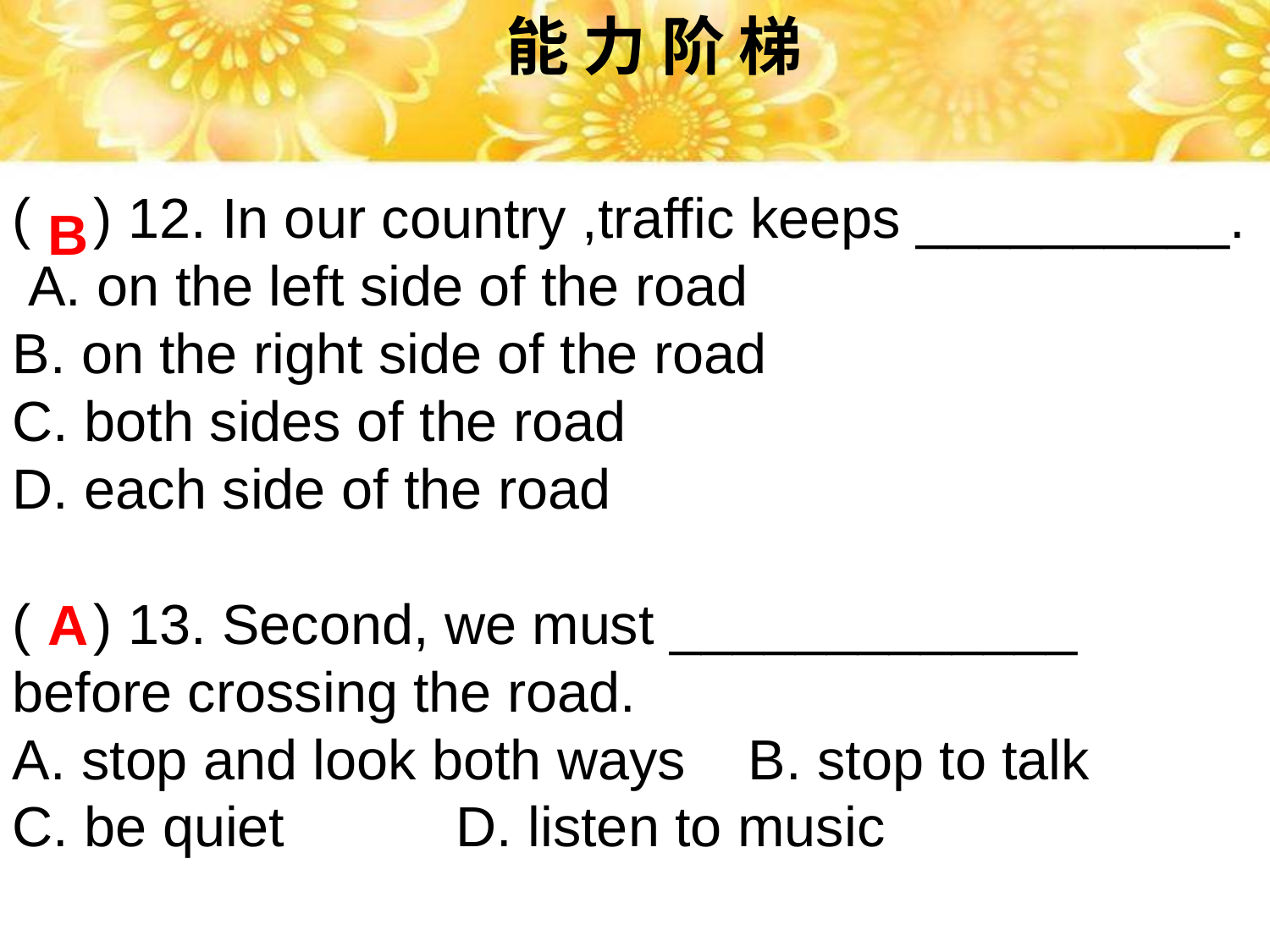

能 力 阶 梯
(    ) 12. In our country ,traffic keeps __________.
 A. on the left side of the road
B. on the right side of the road
C. both sides of the road
D. each side of the road

(    ) 13. Second, we must _____________ before crossing the road.
A. stop and look both ways    B. stop to talk
C. be quiet 	    D. listen to music

B
A